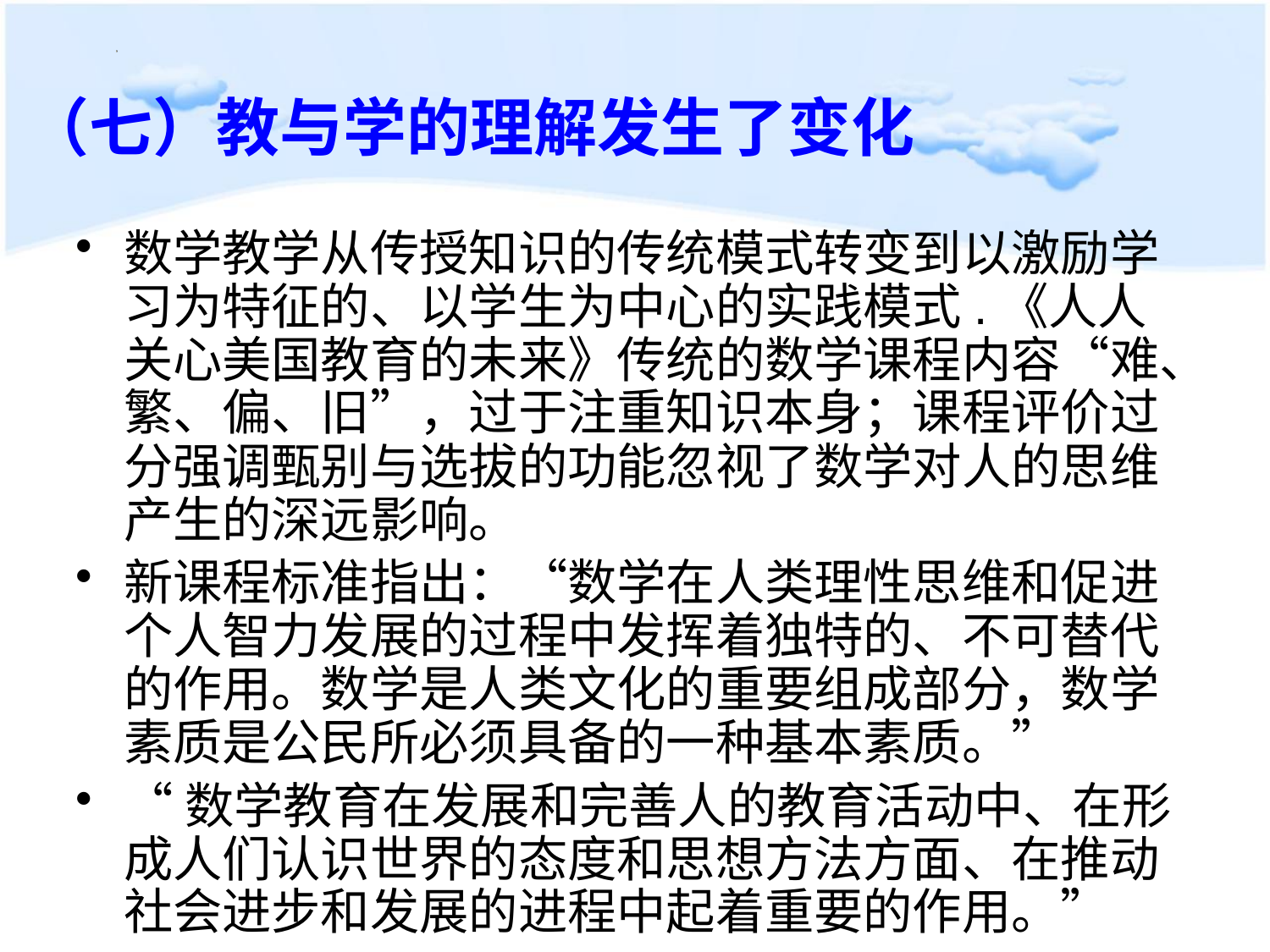

# （七）教与学的理解发生了变化
数学教学从传授知识的传统模式转变到以激励学习为特征的、以学生为中心的实践模式.《人人关心美国教育的未来》传统的数学课程内容“难、繁、偏、旧”，过于注重知识本身；课程评价过分强调甄别与选拔的功能忽视了数学对人的思维产生的深远影响。
新课程标准指出：“数学在人类理性思维和促进个人智力发展的过程中发挥着独特的、不可替代的作用。数学是人类文化的重要组成部分，数学素质是公民所必须具备的一种基本素质。”
“数学教育在发展和完善人的教育活动中、在形成人们认识世界的态度和思想方法方面、在推动社会进步和发展的进程中起着重要的作用。”